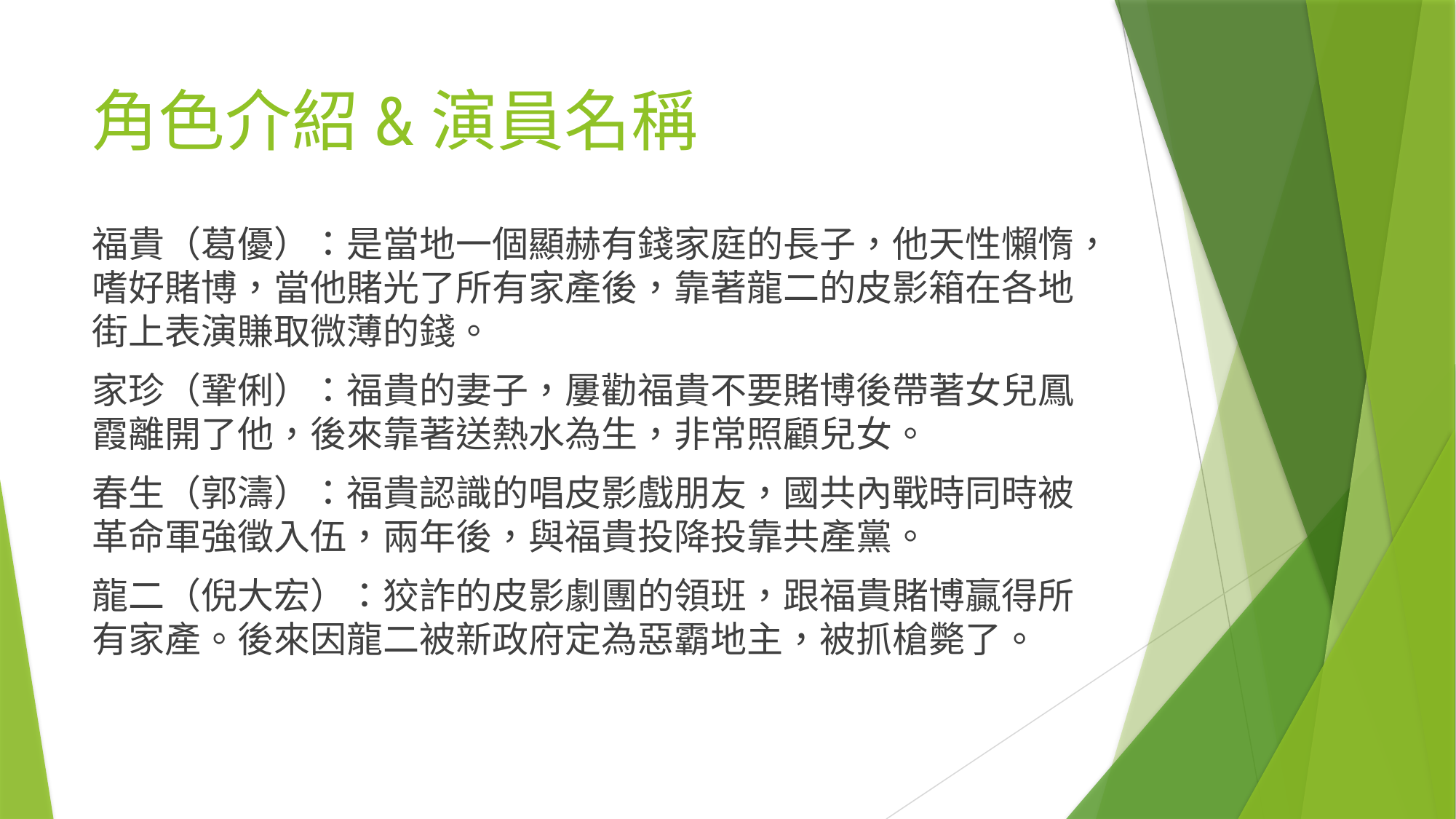

# 角色介紹&演員名稱
福貴（葛優）：是當地一個顯赫有錢家庭的長子，他天性懶惰，嗜好賭博，當他賭光了所有家產後，靠著龍二的皮影箱在各地街上表演賺取微薄的錢。
家珍（鞏俐）：福貴的妻子，屢勸福貴不要賭博後帶著女兒鳳霞離開了他，後來靠著送熱水為生，非常照顧兒女。
春生（郭濤）：福貴認識的唱皮影戲朋友，國共內戰時同時被革命軍強徵入伍，兩年後，與福貴投降投靠共產黨。
龍二（倪大宏）：狡詐的皮影劇團的領班，跟福貴賭博贏得所有家產。後來因龍二被新政府定為惡霸地主，被抓槍斃了。